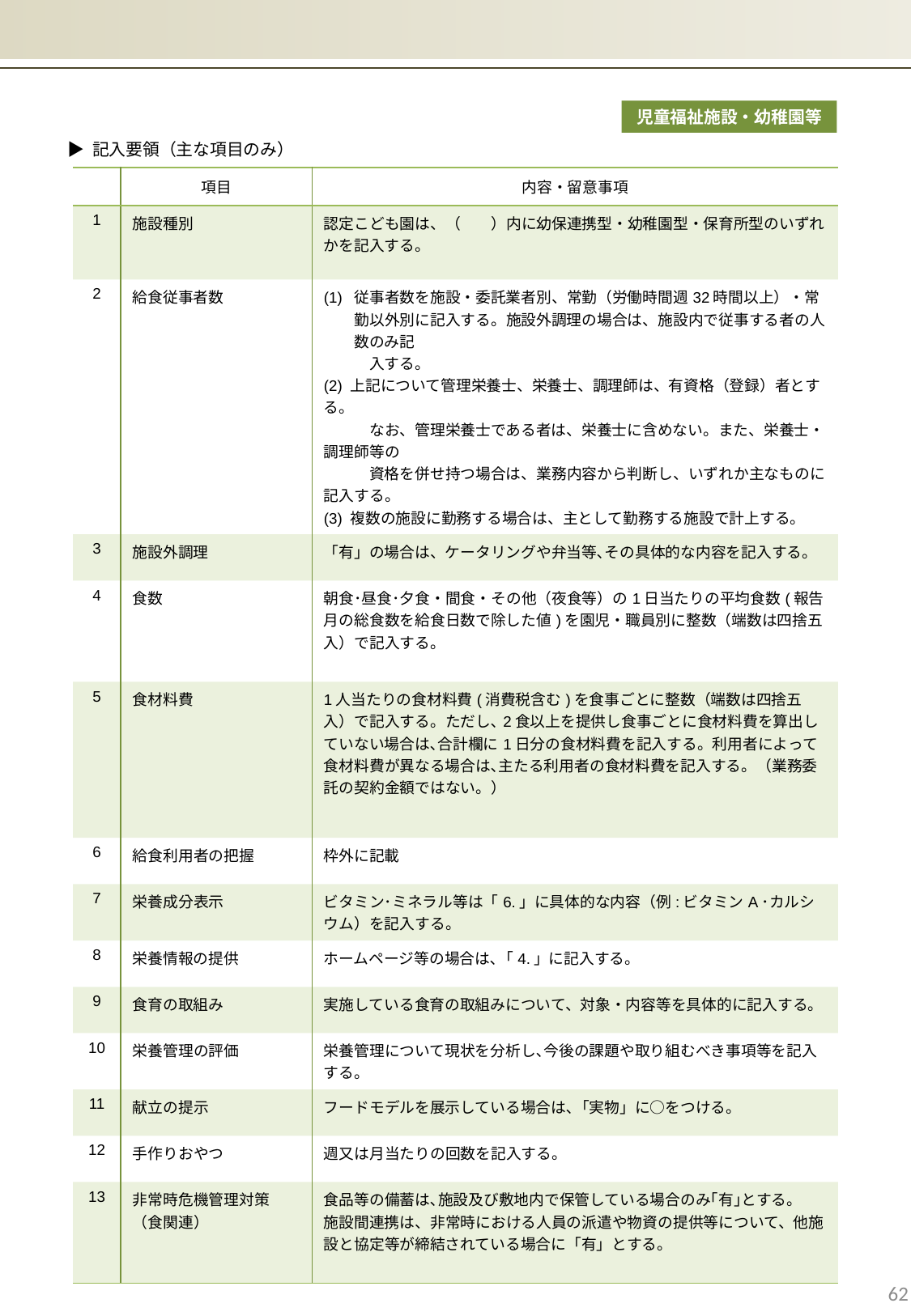

児童福祉施設・幼稚園等
▶ 記入要領（主な項目のみ）
|  | 項目 | 内容・留意事項 |
| --- | --- | --- |
| 1 | 施設種別 | 認定こども園は、（　　）内に幼保連携型・幼稚園型・保育所型のいずれかを記入する。 |
| 2 | 給食従事者数 | 従事者数を施設・委託業者別、常勤（労働時間週32時間以上）・常勤以外別に記入する。施設外調理の場合は、施設内で従事する者の人数のみ記 　　　入する。 (2) 上記について管理栄養士、栄養士、調理師は、有資格（登録）者とする。 　　　なお、管理栄養士である者は、栄養士に含めない。また、栄養士・調理師等の 　　　資格を併せ持つ場合は、業務内容から判断し、いずれか主なものに記入する。 (3) 複数の施設に勤務する場合は、主として勤務する施設で計上する。 |
| 3 | 施設外調理 | 「有」の場合は、ケータリングや弁当等､その具体的な内容を記入する。 |
| 4 | 食数 | 朝食･昼食･夕食・間食・その他（夜食等）の1日当たりの平均食数(報告月の総食数を給食日数で除した値)を園児・職員別に整数（端数は四捨五入）で記入する。 |
| 5 | 食材料費 | 1人当たりの食材料費(消費税含む)を食事ごとに整数（端数は四捨五入）で記入する。ただし､2食以上を提供し食事ごとに食材料費を算出していない場合は､合計欄に1日分の食材料費を記入する。利用者によって食材料費が異なる場合は､主たる利用者の食材料費を記入する。（業務委託の契約金額ではない。） |
| 6 | 給食利用者の把握 | 枠外に記載 |
| 7 | 栄養成分表示 | ビタミン･ミネラル等は「6.」に具体的な内容（例:ビタミンA･カルシウム）を記入する。 |
| 8 | 栄養情報の提供 | ホームページ等の場合は､「4.」に記入する。 |
| 9 | 食育の取組み | 実施している食育の取組みについて、対象・内容等を具体的に記入する。 |
| 10 | 栄養管理の評価 | 栄養管理について現状を分析し､今後の課題や取り組むべき事項等を記入する。 |
| 11 | 献立の提示 | フードモデルを展示している場合は､「実物」に○をつける。 |
| 12 | 手作りおやつ | 週又は月当たりの回数を記入する。 |
| 13 | 非常時危機管理対策 （食関連） | 食品等の備蓄は､施設及び敷地内で保管している場合のみ｢有｣とする。 施設間連携は、非常時における人員の派遣や物資の提供等について、他施設と協定等が締結されている場合に「有」とする。 |
62